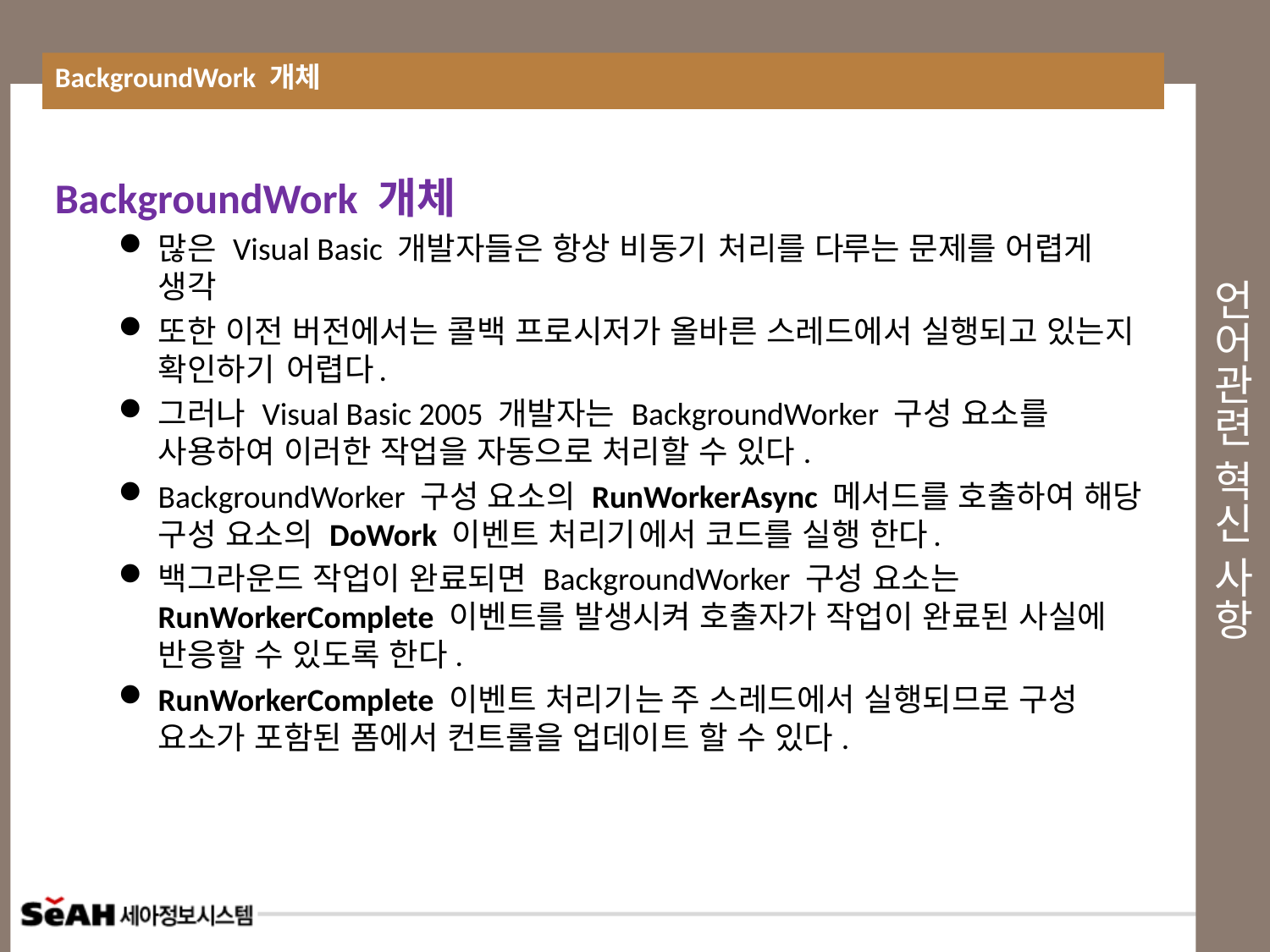

BackgroundWork 개체
# 언어관련 혁신 사항

BackgroundWork 개체
많은 Visual Basic 개발자들은 항상 비동기 처리를 다루는 문제를 어렵게 생각
또한 이전 버전에서는 콜백 프로시저가 올바른 스레드에서 실행되고 있는지 확인하기 어렵다.
그러나 Visual Basic 2005 개발자는 BackgroundWorker 구성 요소를 사용하여 이러한 작업을 자동으로 처리할 수 있다.
BackgroundWorker 구성 요소의 RunWorkerAsync 메서드를 호출하여 해당 구성 요소의 DoWork 이벤트 처리기에서 코드를 실행 한다.
백그라운드 작업이 완료되면 BackgroundWorker 구성 요소는 RunWorkerComplete 이벤트를 발생시켜 호출자가 작업이 완료된 사실에 반응할 수 있도록 한다.
RunWorkerComplete 이벤트 처리기는 주 스레드에서 실행되므로 구성 요소가 포함된 폼에서 컨트롤을 업데이트 할 수 있다.